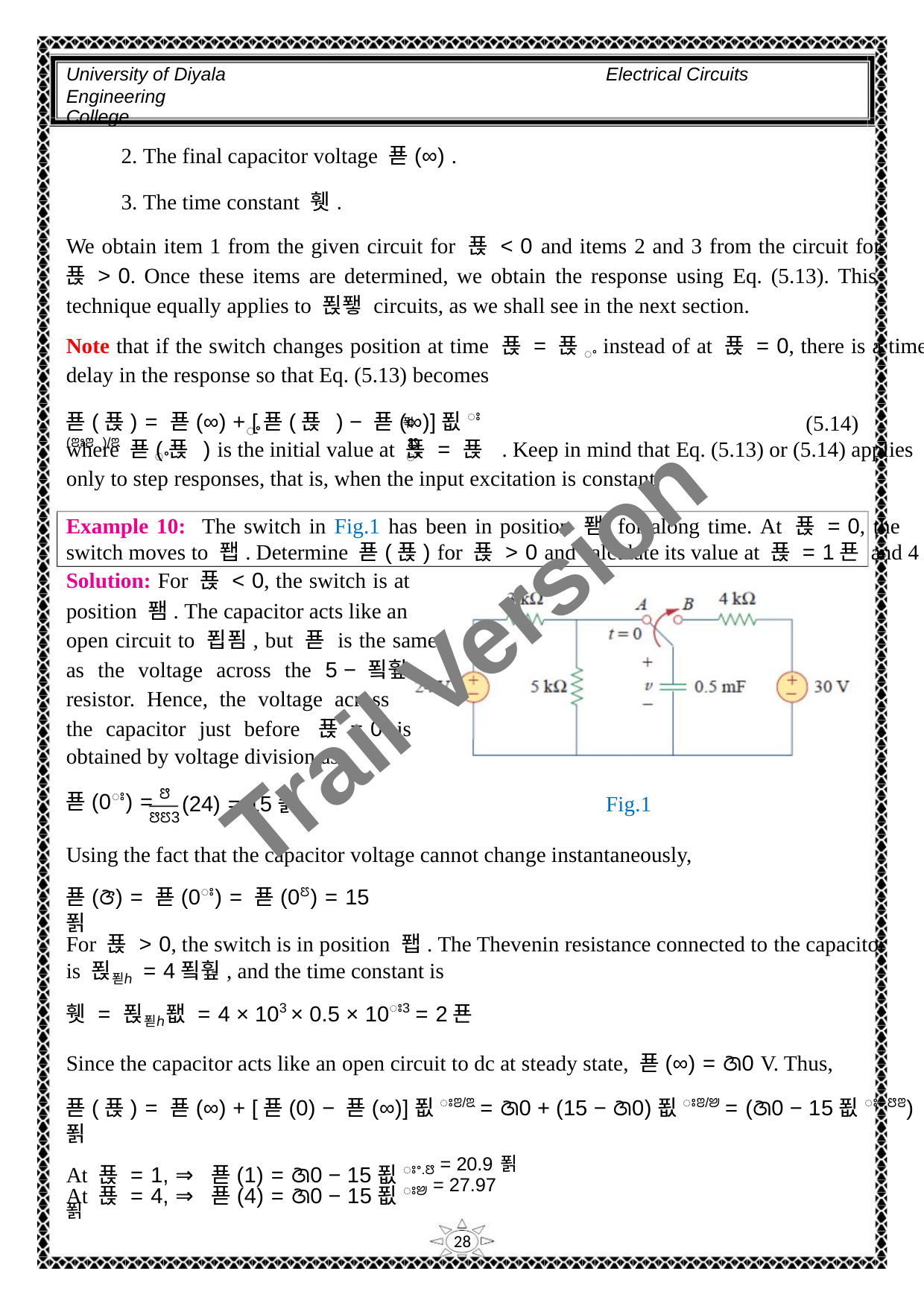

University of Diyala
Engineering College
Electrical Circuits
2. The final capacitor voltage 푣(∞) .
3. The time constant 휏.
We obtain item 1 from the given circuit for 푡 < 0 and items 2 and 3 from the circuit for
푡 > 0. Once these items are determined, we obtain the response using Eq. (5.13). This
technique equally applies to 푅퐿 circuits, as we shall see in the next section.
Note that if the switch changes position at time 푡 = 푡ꢀ instead of at 푡 = 0, there is a time
delay in the response so that Eq. (5.13) becomes
푣(푡) = 푣(∞) + [푣(푡 ) − 푣(∞)]푒ꢁ(ꢂꢁꢂ )/ꢃ
(5.14)
푂
ꢀ
ꢄ
where 푣(푡 ) is the initial value at 푡 = 푡 . Keep in mind that Eq. (5.13) or (5.14) applies
ꢀ
ꢀ
only to step responses, that is, when the input excitation is constant.
Example 10: The switch in Fig.1 has been in position 퐴 for along time. At 푡 = 0, the
switch moves to 퐵. Determine 푣(푡) for 푡 > 0 and calculate its value at 푡 = 1푠 and 4 푠.
Solution: For 푡 < 0, the switch is at
position 퐴. The capacitor acts like an
open circuit to 푑푐, but 푣 is the same
as the voltage across the 5 − 푘훺
resistor. Hence, the voltage across
the capacitor just before 푡 = 0 is
obtained by voltage division as
Trail Version
Trail Version
Trail Version
Trail Version
Trail Version
Trail Version
Trail Version
Trail Version
Trail Version
Trail Version
Trail Version
Trail Version
Trail Version
ꢅ
푣(0ꢁ) =
(24) = 15푉
Fig.1
ꢅꢄ3
Using the fact that the capacitor voltage cannot change instantaneously,
푣(ꢆ) = 푣(0ꢁ) = 푣(0ꢄ) = 15푉
For 푡 > 0, the switch is in position 퐵. The Thevenin resistance connected to the capacitor
is 푅푇ℎ = 4푘훺, and the time constant is
휏 = 푅푇ℎ퐶 = 4 × 103 × 0.5 × 10ꢁ3 = 2푠
Since the capacitor acts like an open circuit to dc at steady state, 푣(∞) = ꢇ0 V. Thus,
푣(푡) = 푣(∞) + [푣(0) − 푣(∞)]푒ꢁꢂ/ꢃ = ꢇ0 + (15 − ꢇ0)푒ꢁꢂ/ꢈ = (ꢇ0 − 15푒ꢁꢀ.ꢅꢂ)푉
At 푡 = 1, ⇒ 푣(1) = ꢇ0 − 15푒ꢁꢀ.ꢅ = 20.9푉
At 푡 = 4, ⇒ 푣(4) = ꢇ0 − 15푒ꢁꢈ = 27.97푉
28